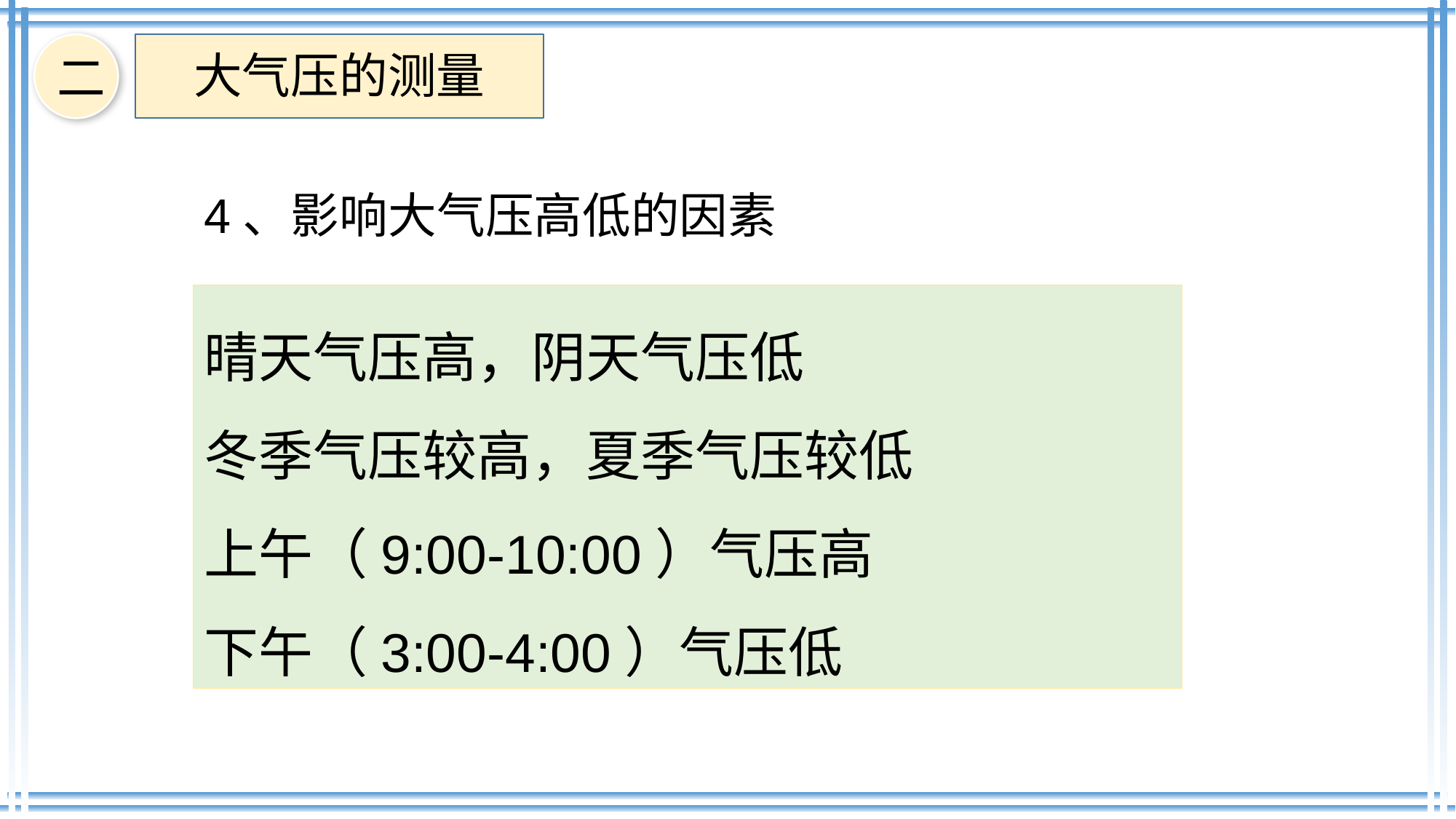

二
大气压的测量
4、影响大气压高低的因素
晴天气压高，阴天气压低
冬季气压较高，夏季气压较低
上午（9:00-10:00）气压高
下午（3:00-4:00）气压低